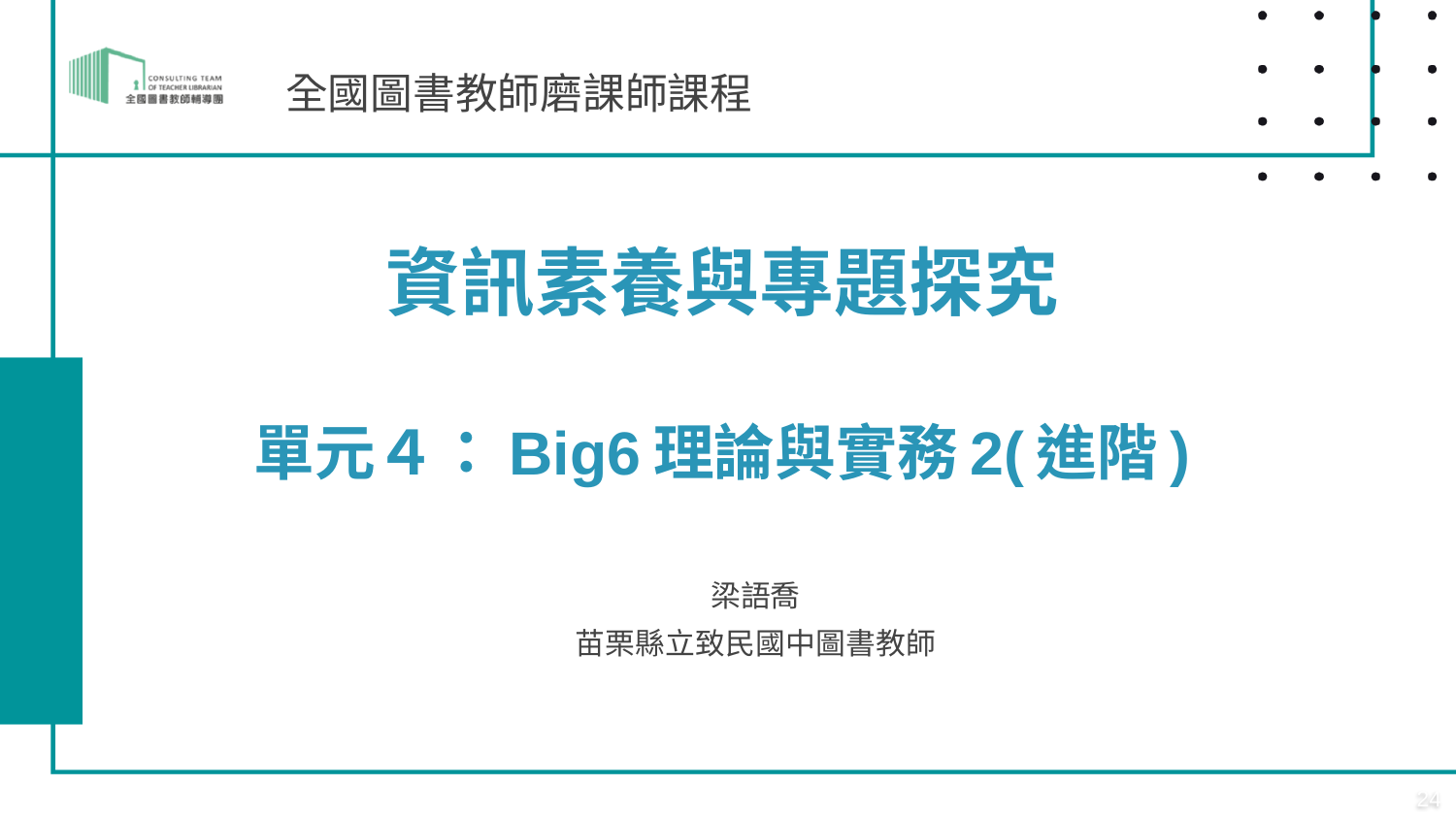

全國圖書教師磨課師課程
# 資訊素養與專題探究 單元４：Big6理論與實務2(進階)
梁語喬
苗栗縣立致民國中圖書教師

24